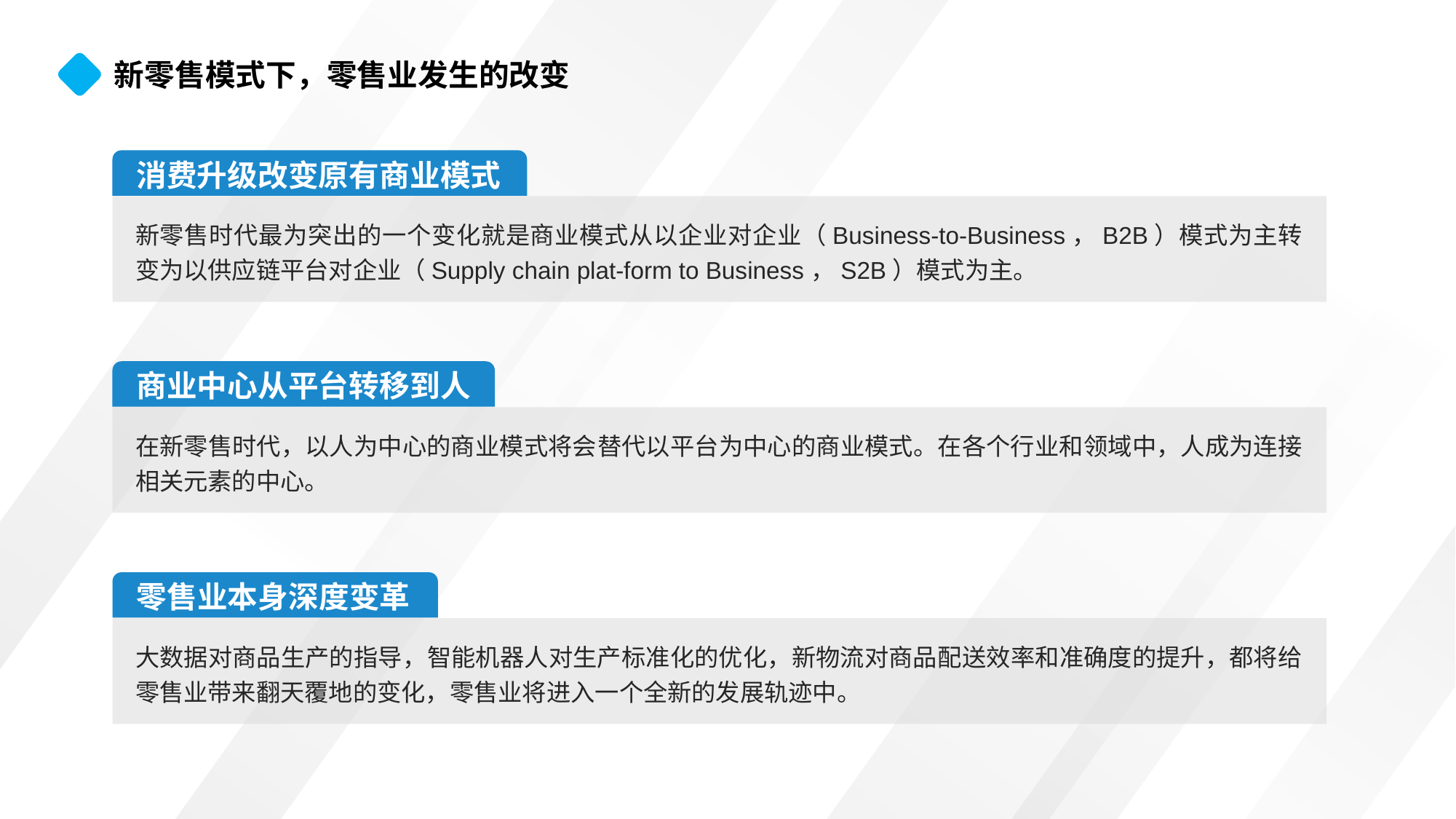

新零售模式下，零售业发生的改变

消费升级改变原有商业模式

新零售时代最为突出的一个变化就是商业模式从以企业对企业（Business-to-Business，B2B）模式为主转变为以供应链平台对企业（Supply chain plat-form to Business，S2B）模式为主。
商业中心从平台转移到人

在新零售时代，以人为中心的商业模式将会替代以平台为中心的商业模式。在各个行业和领域中，人成为连接相关元素的中心。
零售业本身深度变革

大数据对商品生产的指导，智能机器人对生产标准化的优化，新物流对商品配送效率和准确度的提升，都将给零售业带来翻天覆地的变化，零售业将进入一个全新的发展轨迹中。